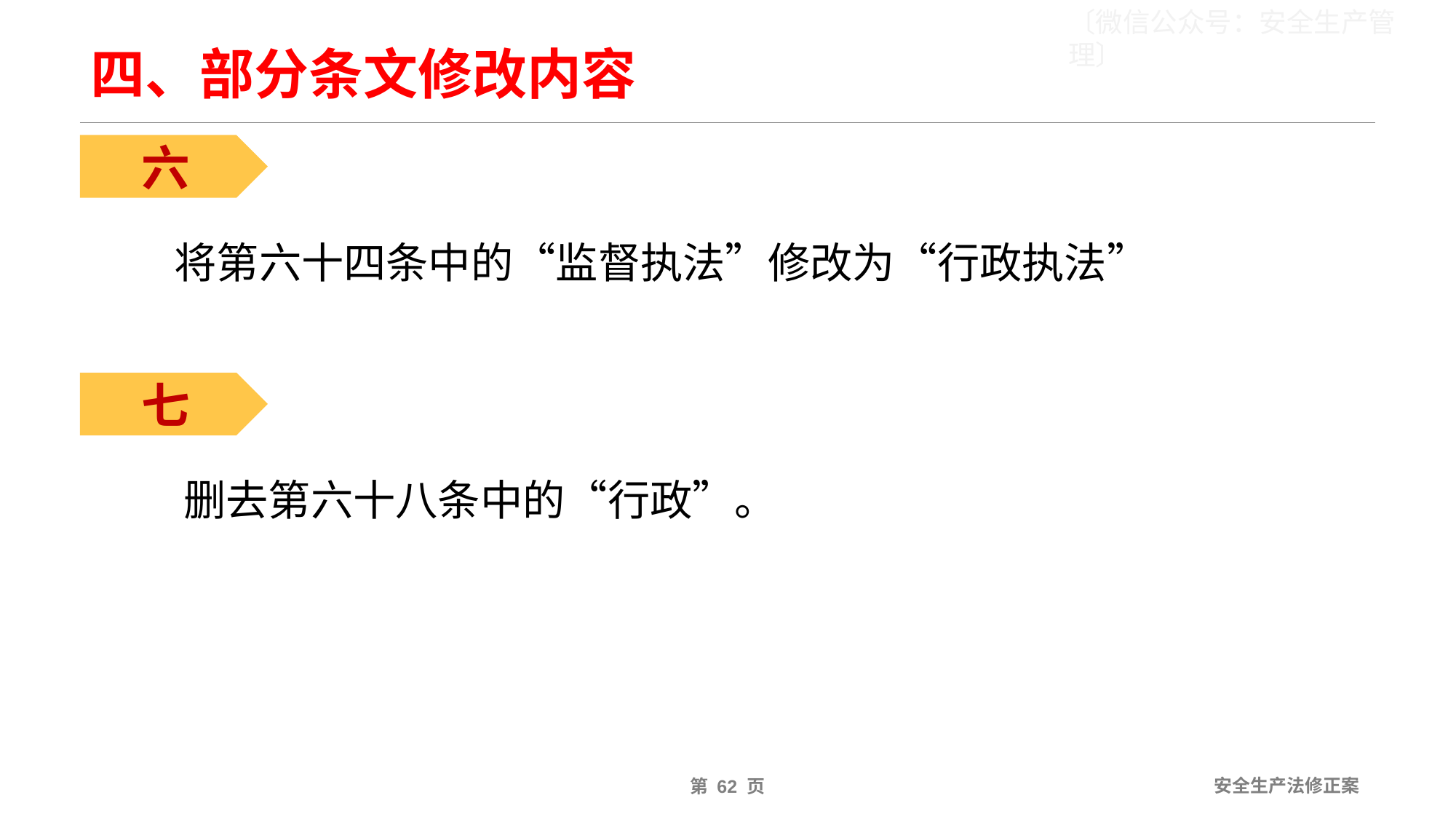

四、部分条文修改内容
六
  将第六十四条中的“监督执法”修改为“行政执法”
七
   删去第六十八条中的“行政”。